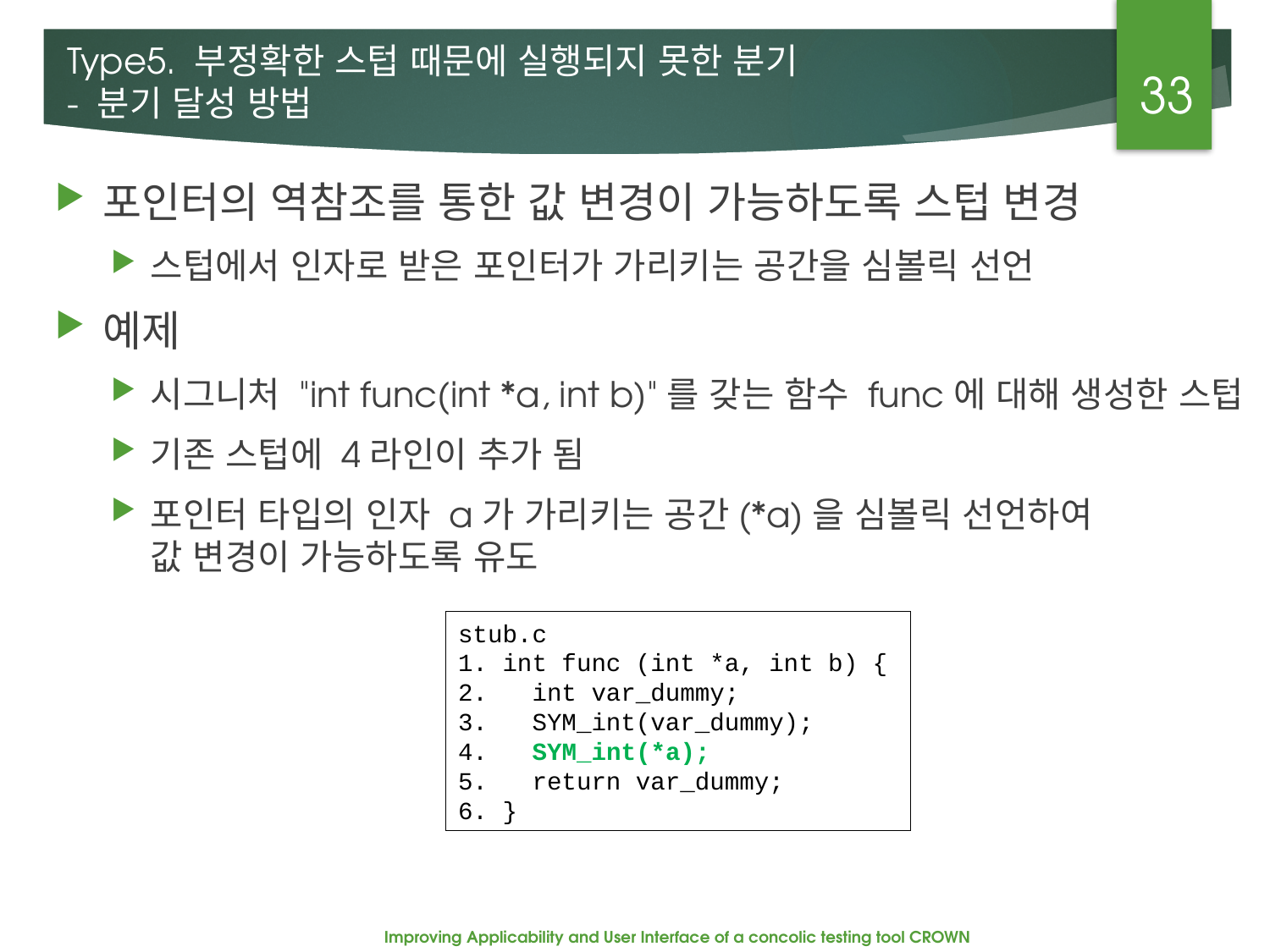

33
# Type5. 부정확한 스텁 때문에 실행되지 못한 분기 - 분기 달성 방법
포인터의 역참조를 통한 값 변경이 가능하도록 스텁 변경
스텁에서 인자로 받은 포인터가 가리키는 공간을 심볼릭 선언
예제
시그니처 "int func(int *a, int b)"를 갖는 함수 func에 대해 생성한 스텁
기존 스텁에 4라인이 추가 됨
포인터 타입의 인자 a가 가리키는 공간(*a)을 심볼릭 선언하여
값 변경이 가능하도록 유도

stub.c
1. int func (int *a, int b) {
2.   int var_dummy;
3.   SYM_int(var_dummy);
4.   SYM_int(*a);
5.   return var_dummy;
6. }
Improving Applicability and User Interface of a concolic testing tool CROWN